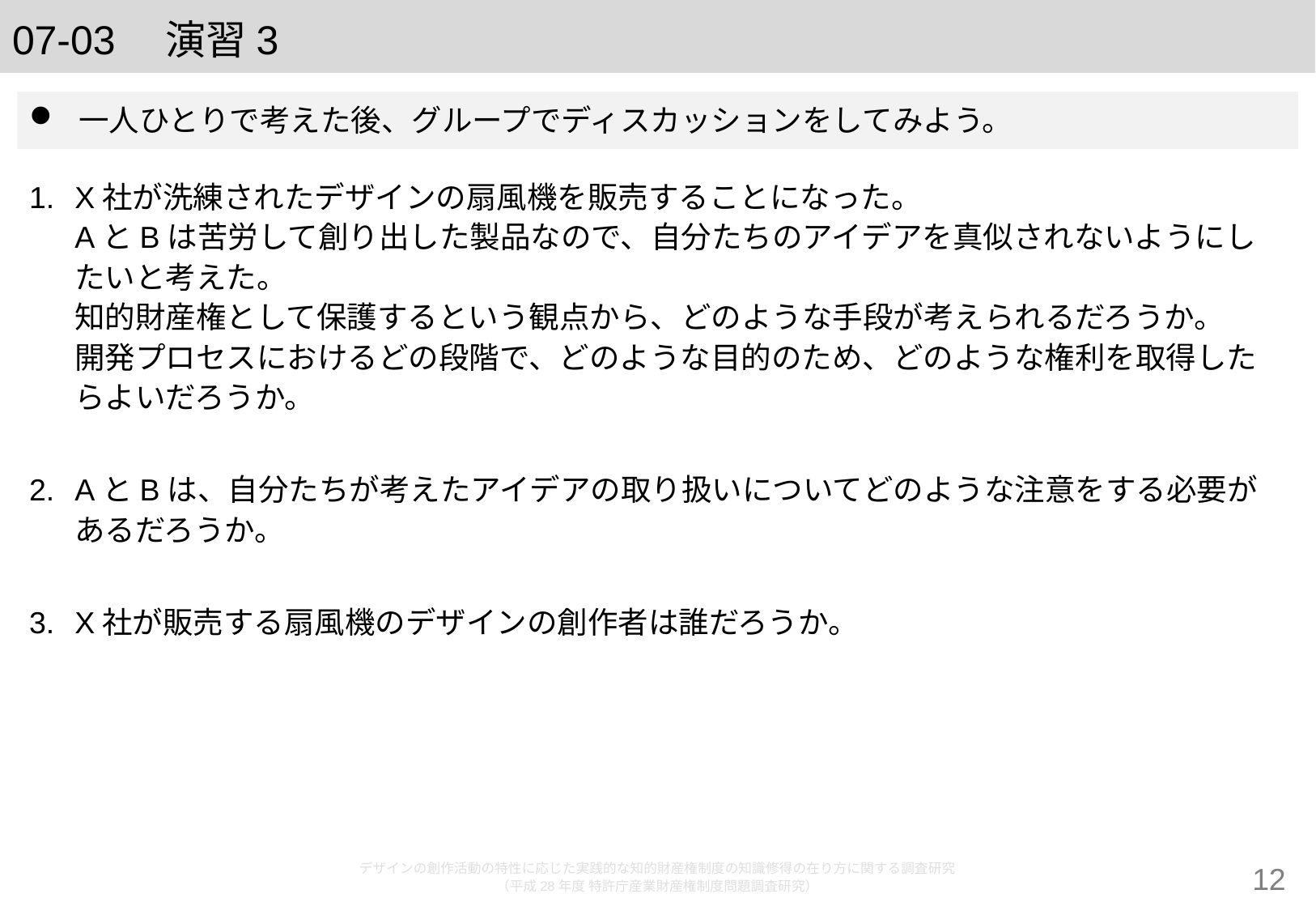

# 07-03　演習3
一人ひとりで考えた後、グループでディスカッションをしてみよう。
X社が洗練されたデザインの扇風機を販売することになった。
AとBは苦労して創り出した製品なので、自分たちのアイデアを真似されないようにしたいと考えた。
知的財産権として保護するという観点から、どのような手段が考えられるだろうか。
開発プロセスにおけるどの段階で、どのような目的のため、どのような権利を取得したらよいだろうか。

AとBは、自分たちが考えたアイデアの取り扱いについてどのような注意をする必要があるだろうか。

X社が販売する扇風機のデザインの創作者は誰だろうか。
デザインの創作活動の特性に応じた実践的な知的財産権制度の知識修得の在り方に関する調査研究
（平成28年度 特許庁産業財産権制度問題調査研究）
12